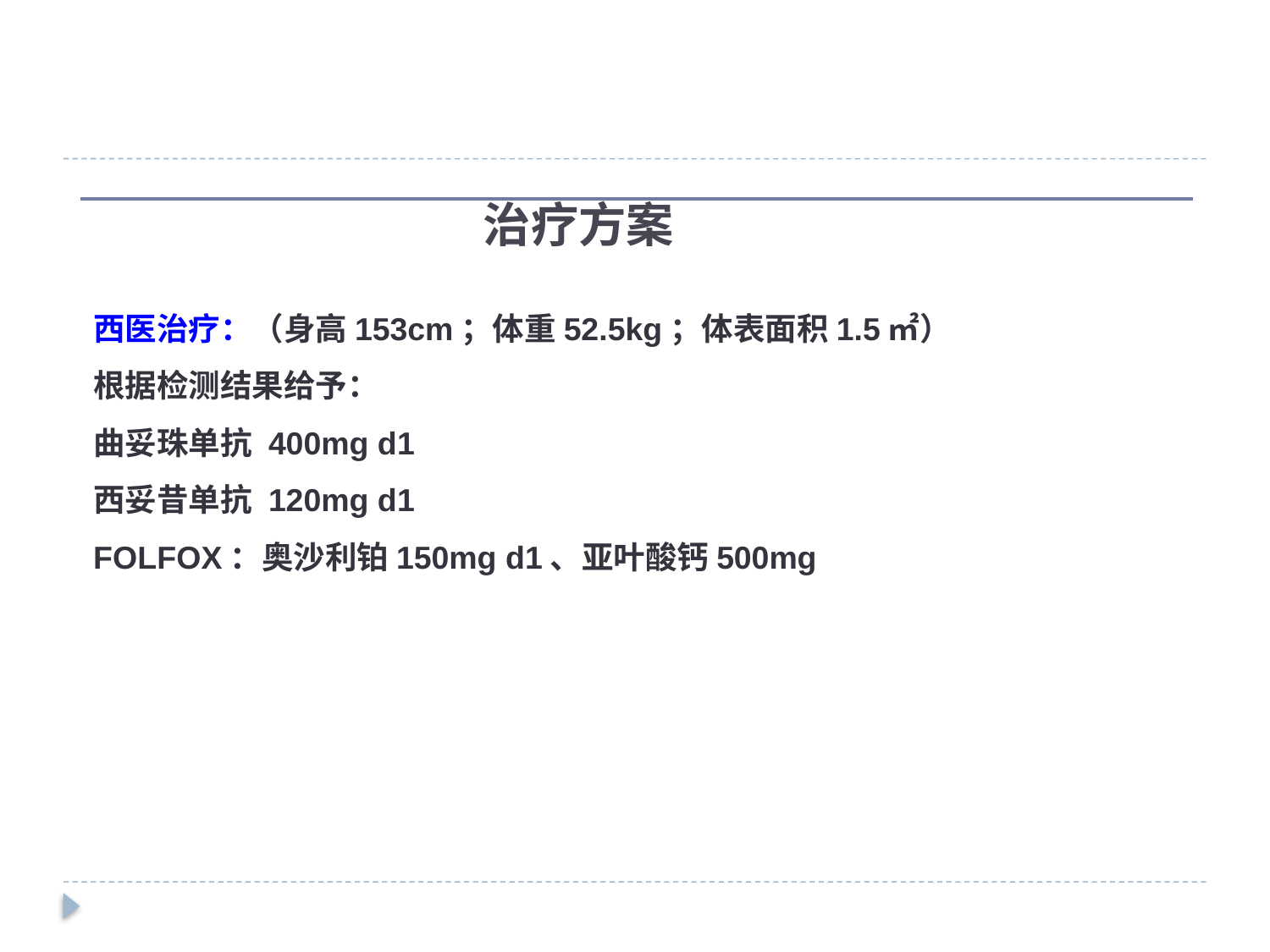

治疗方案
西医治疗：（身高153cm；体重52.5kg；体表面积1.5㎡）
根据检测结果给予：
曲妥珠单抗 400mg d1
西妥昔单抗 120mg d1
FOLFOX：奥沙利铂150mg d1、亚叶酸钙500mg